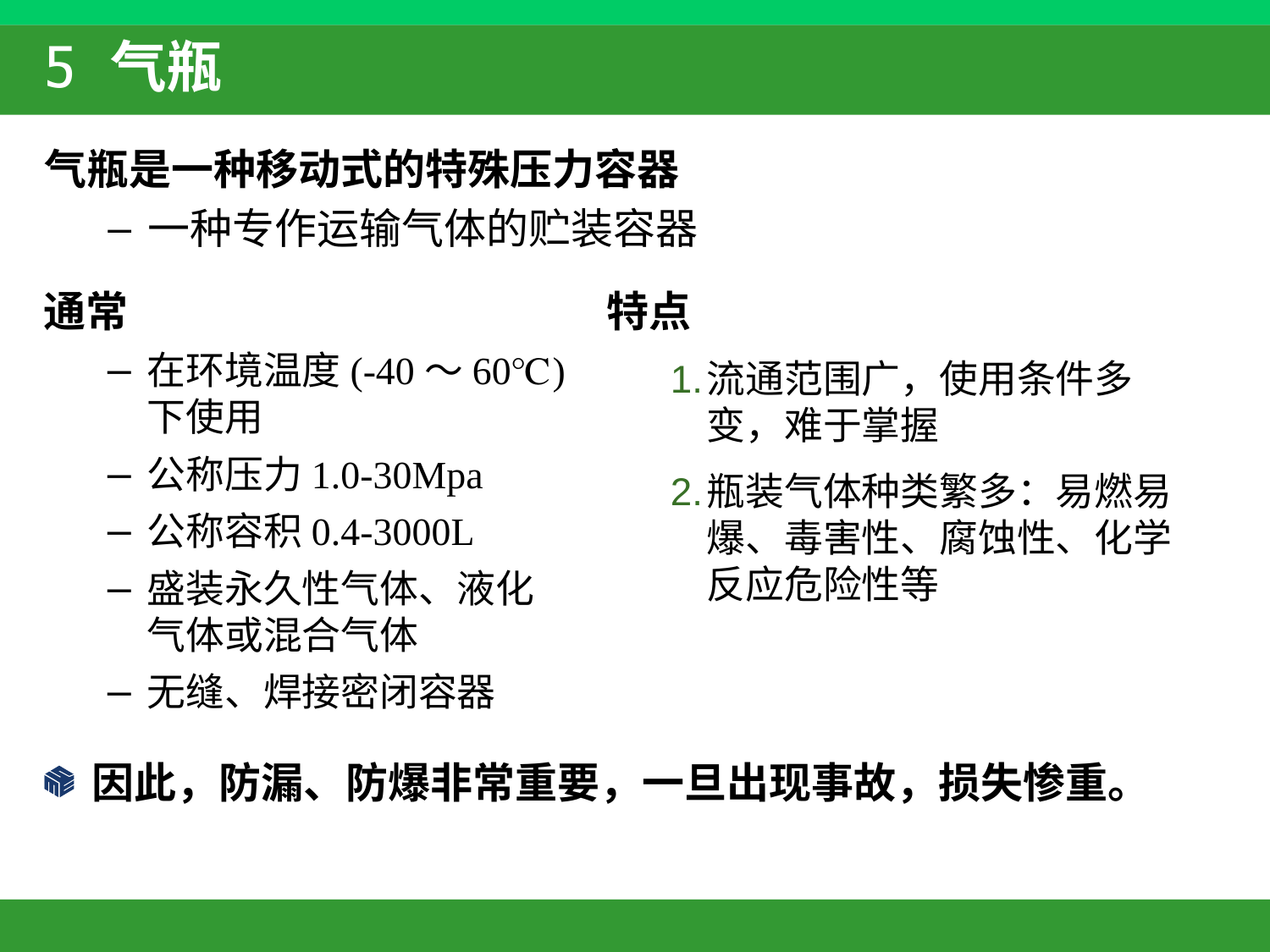

# 5 气瓶
气瓶是一种移动式的特殊压力容器
一种专作运输气体的贮装容器
通常
在环境温度(-40～60℃)下使用
公称压力1.0-30Mpa
公称容积0.4-3000L
盛装永久性气体、液化气体或混合气体
无缝、焊接密闭容器
特点
流通范围广，使用条件多变，难于掌握
瓶装气体种类繁多：易燃易爆、毒害性、腐蚀性、化学反应危险性等
因此，防漏、防爆非常重要，一旦出现事故，损失惨重。